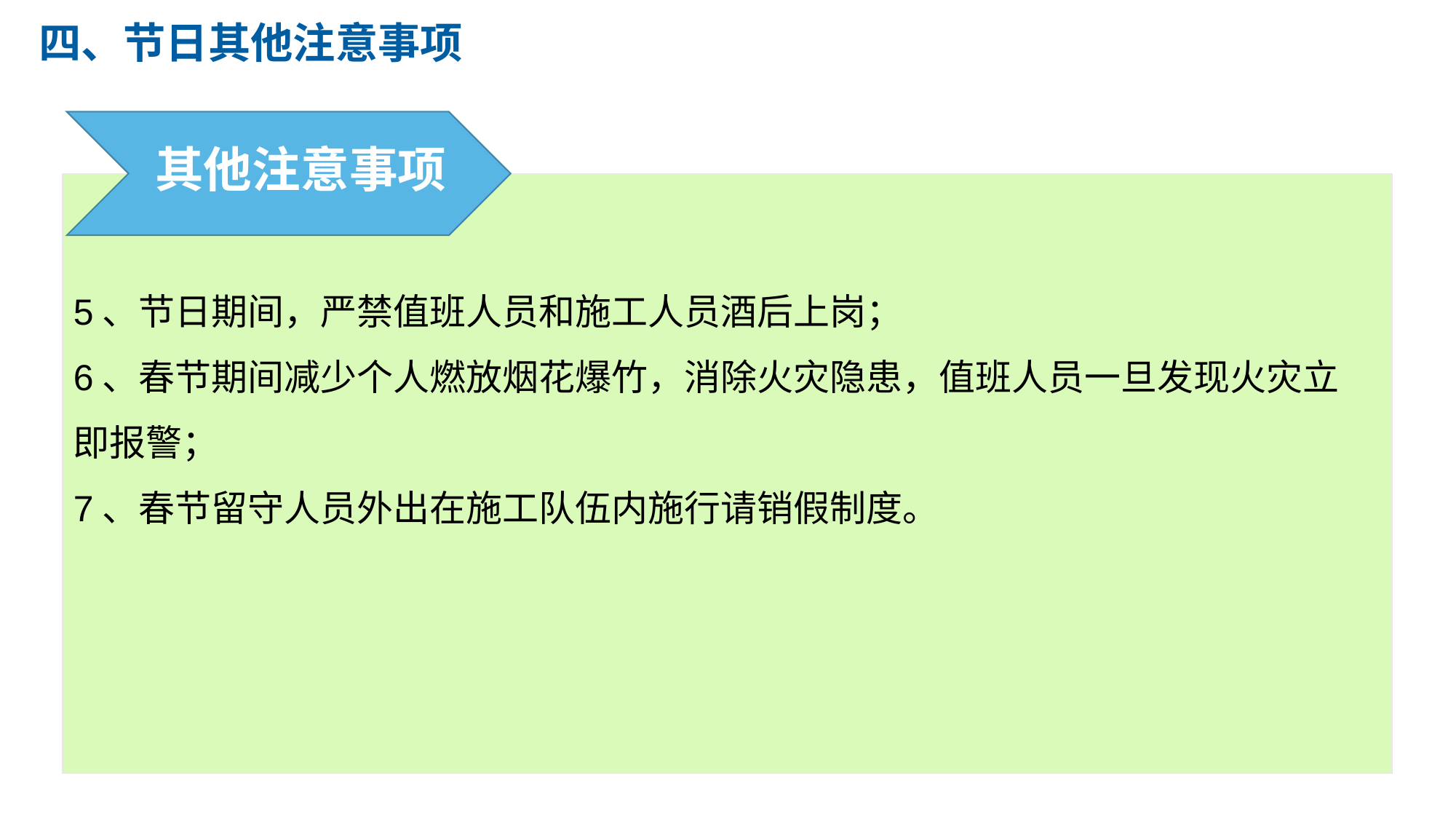

四、节日其他注意事项

其他注意事项

5、节日期间，严禁值班人员和施工人员酒后上岗；
6、春节期间减少个人燃放烟花爆竹，消除火灾隐患，值班人员一旦发现火灾立即报警；
7、春节留守人员外出在施工队伍内施行请销假制度。